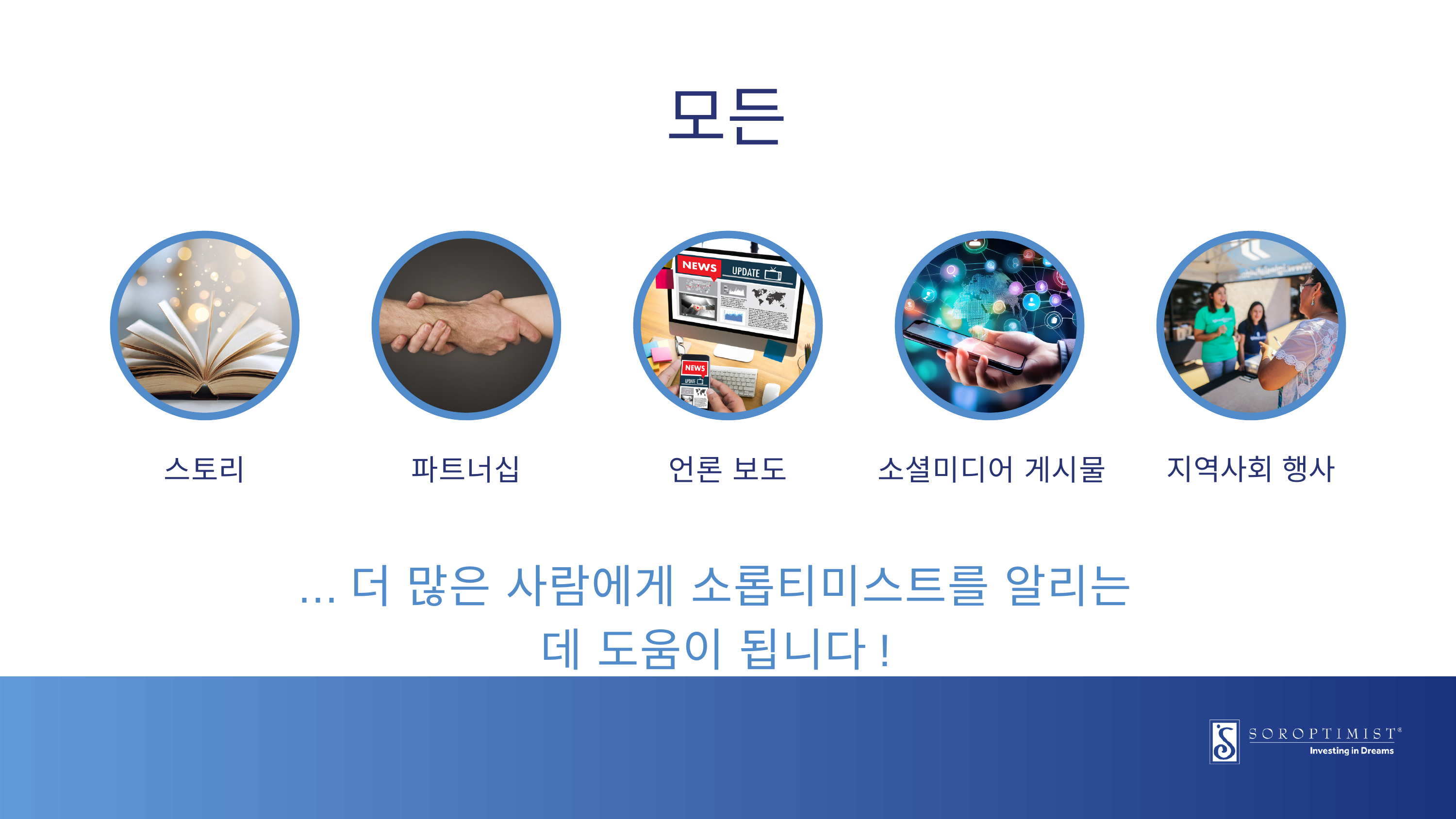

모든

스토리
파트너십
언론 보도
소셜미디어 게시물
지역사회 행사
...더 많은 사람에게 소롭티미스트를 알리는 데 도움이 됩니다!